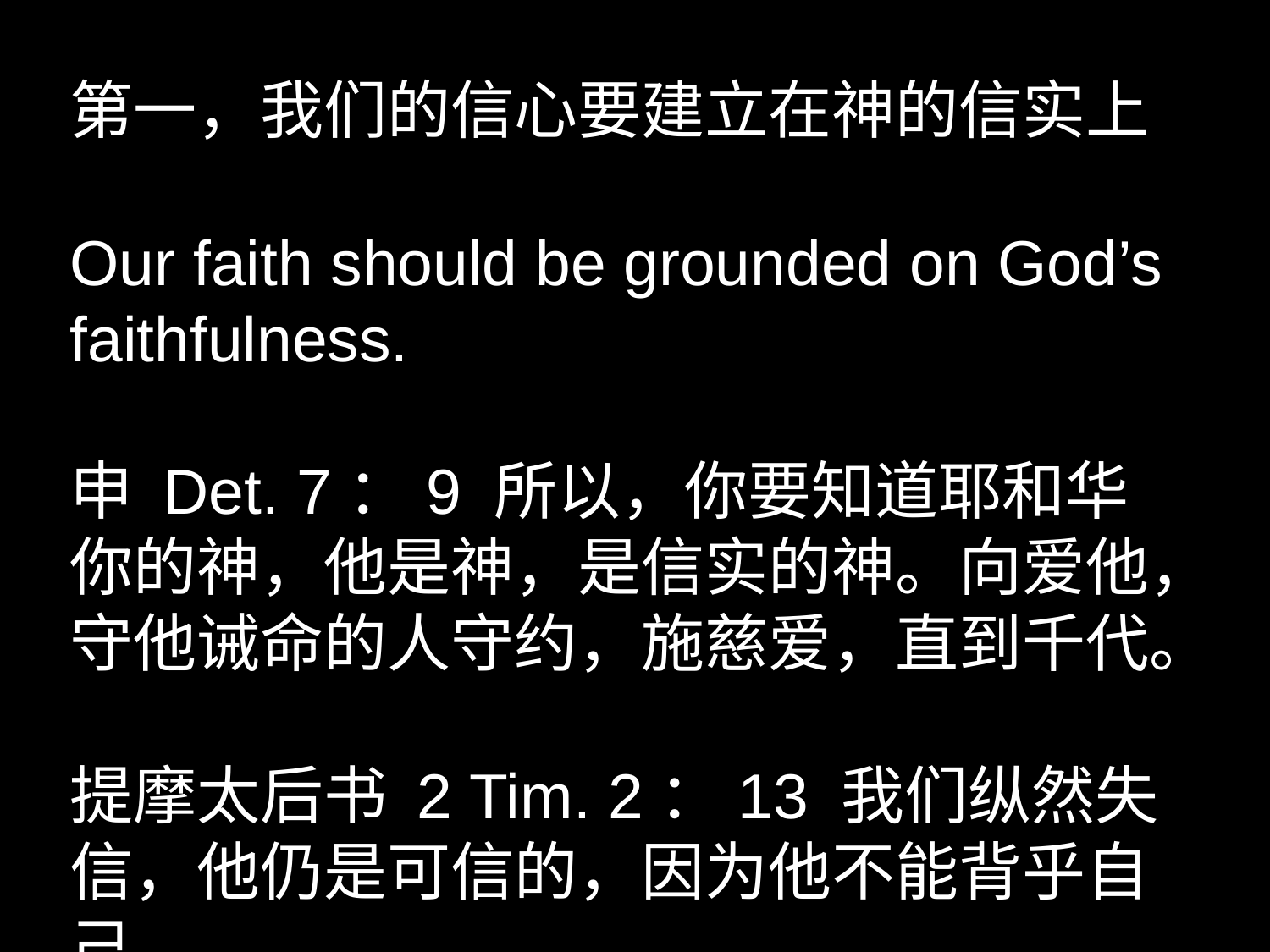

第一，我们的信心要建立在神的信实上

Our faith should be grounded on God’s faithfulness.

申 Det. 7：9 所以，你要知道耶和华你的神，他是神，是信实的神。向爱他，守他诫命的人守约，施慈爱，直到千代。

提摩太后书 2 Tim. 2：13 我们纵然失信，他仍是可信的，因为他不能背乎自己。